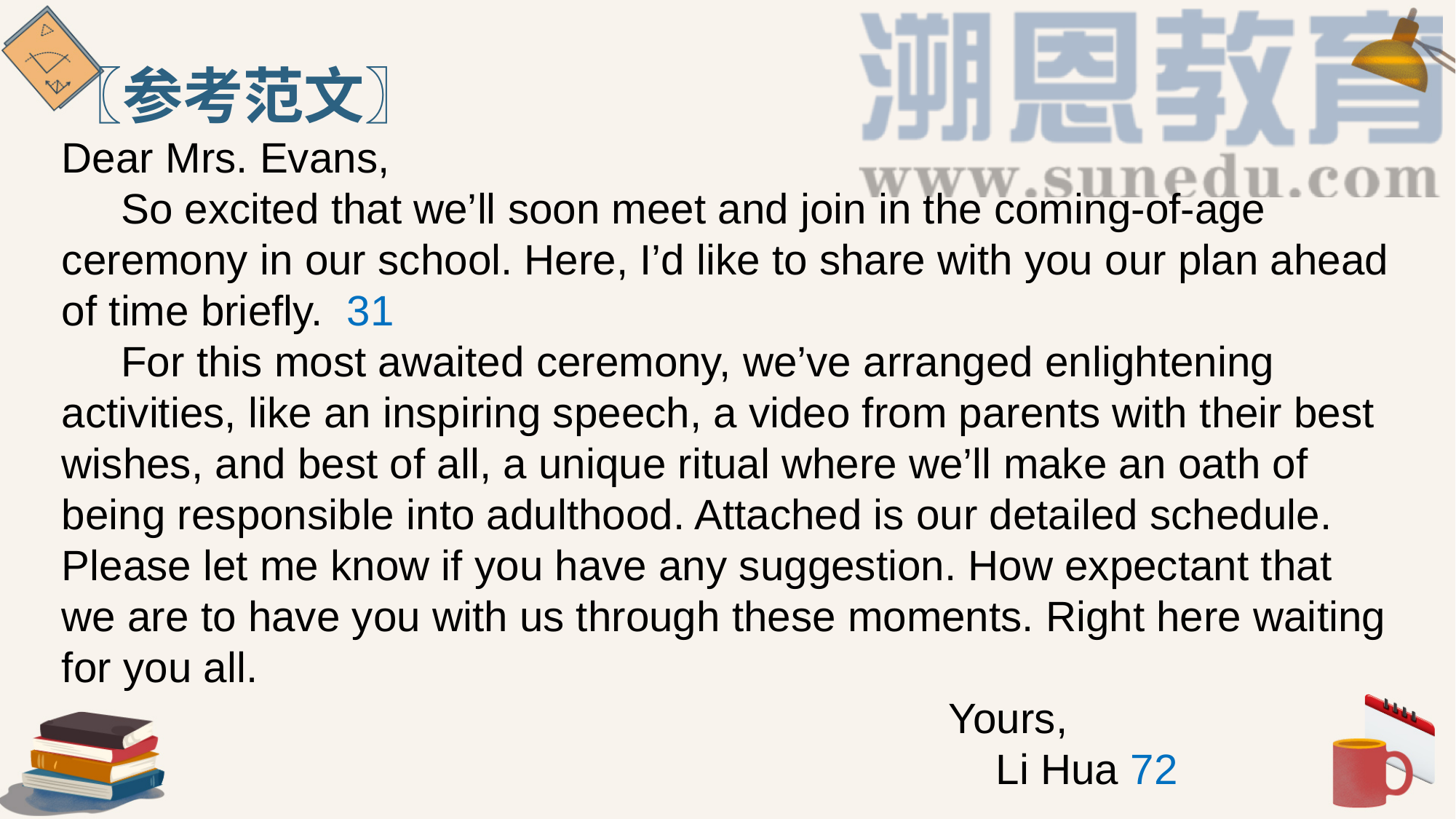

〖参考范文〗
Dear Mrs. Evans,
     So excited that we’ll soon meet and join in the coming-of-age ceremony in our school. Here, I’d like to share with you our plan ahead of time briefly.  31
     For this most awaited ceremony, we’ve arranged enlightening activities, like an inspiring speech, a video from parents with their best wishes, and best of all, a unique ritual where we’ll make an oath of being responsible into adulthood. Attached is our detailed schedule. Please let me know if you have any suggestion. How expectant that we are to have you with us through these moments. Right here waiting for you all.
                                                                           Yours,
                                                                               Li Hua 72